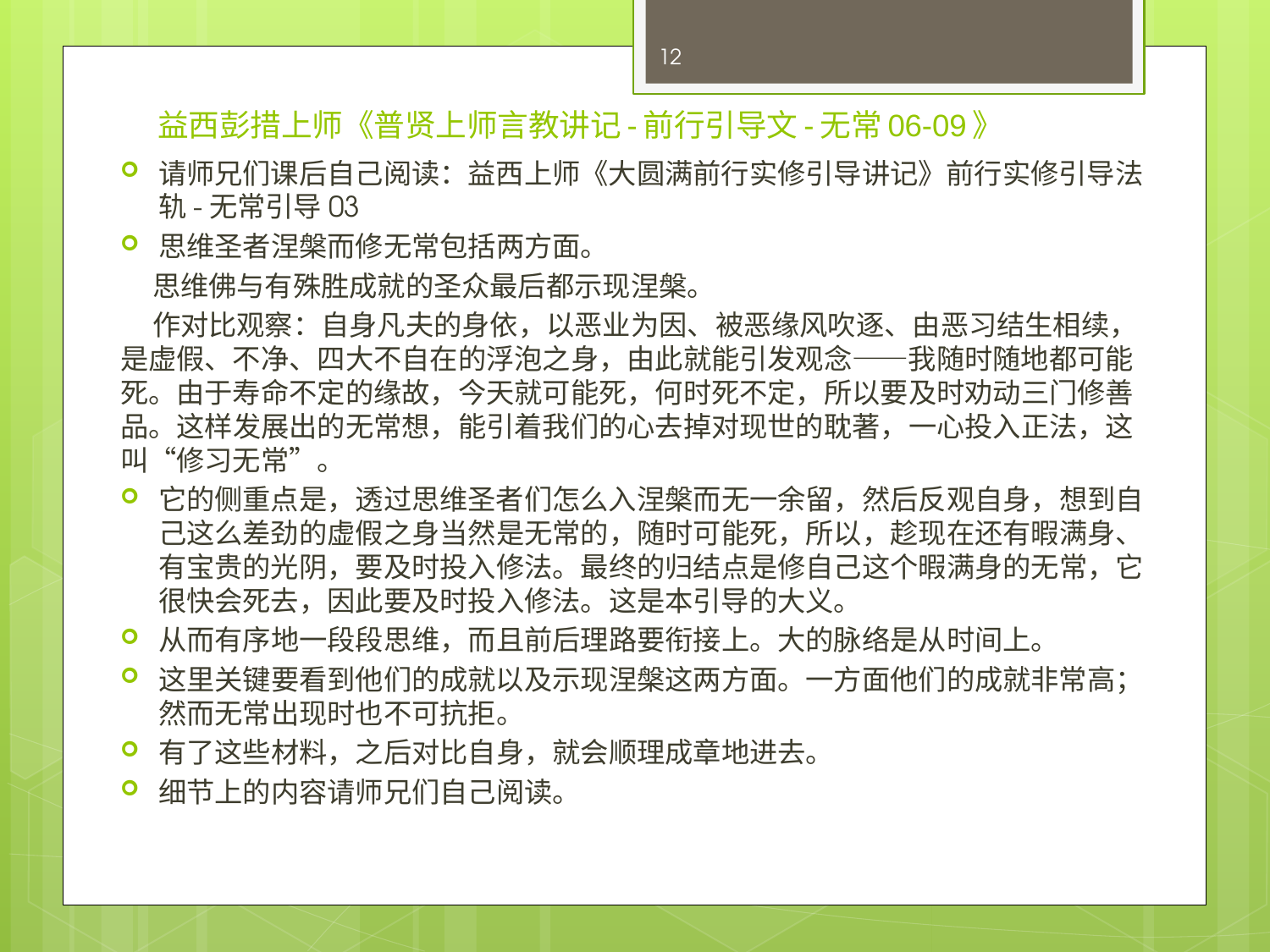

12
# 益西彭措上师《普贤上师言教讲记-前行引导文-无常06-09》
请师兄们课后自己阅读：益西上师《大圆满前行实修引导讲记》前行实修引导法轨-无常引导03
思维圣者涅槃而修无常包括两方面。
    思维佛与有殊胜成就的圣众最后都示现涅槃。
    作对比观察：自身凡夫的身依，以恶业为因、被恶缘风吹逐、由恶习结生相续，是虚假、不净、四大不自在的浮泡之身，由此就能引发观念——我随时随地都可能死。由于寿命不定的缘故，今天就可能死，何时死不定，所以要及时劝动三门修善品。这样发展出的无常想，能引着我们的心去掉对现世的耽著，一心投入正法，这叫“修习无常”。
它的侧重点是，透过思维圣者们怎么入涅槃而无一余留，然后反观自身，想到自己这么差劲的虚假之身当然是无常的，随时可能死，所以，趁现在还有暇满身、有宝贵的光阴，要及时投入修法。最终的归结点是修自己这个暇满身的无常，它很快会死去，因此要及时投入修法。这是本引导的大义。
从而有序地一段段思维，而且前后理路要衔接上。大的脉络是从时间上。
这里关键要看到他们的成就以及示现涅槃这两方面。一方面他们的成就非常高；然而无常出现时也不可抗拒。
有了这些材料，之后对比自身，就会顺理成章地进去。
细节上的内容请师兄们自己阅读。